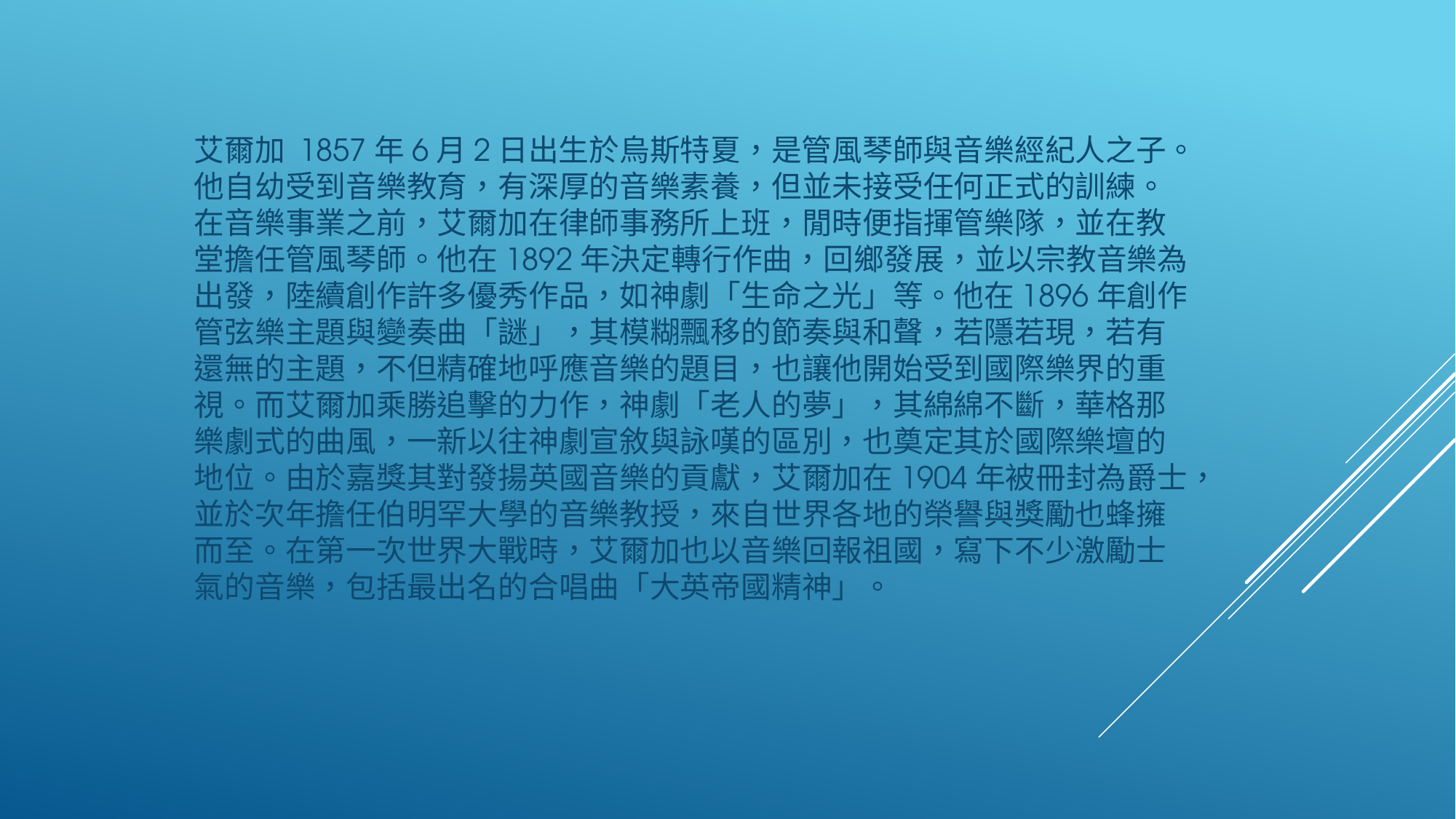

艾爾加 1857年6月2日出生於烏斯特夏，是管風琴師與音樂經紀人之子。他自幼受到音樂教育，有深厚的音樂素養，但並未接受任何正式的訓練。在音樂事業之前，艾爾加在律師事務所上班，閒時便指揮管樂隊，並在教堂擔任管風琴師。他在1892年決定轉行作曲，回鄉發展，並以宗教音樂為出發，陸續創作許多優秀作品，如神劇「生命之光」等。他在1896年創作管弦樂主題與變奏曲「謎」，其模糊飄移的節奏與和聲，若隱若現，若有還無的主題，不但精確地呼應音樂的題目，也讓他開始受到國際樂界的重視。而艾爾加乘勝追擊的力作，神劇「老人的夢」，其綿綿不斷，華格那樂劇式的曲風，一新以往神劇宣敘與詠嘆的區別，也奠定其於國際樂壇的地位。由於嘉獎其對發揚英國音樂的貢獻，艾爾加在1904年被冊封為爵士，並於次年擔任伯明罕大學的音樂教授，來自世界各地的榮譽與獎勵也蜂擁而至。在第一次世界大戰時，艾爾加也以音樂回報祖國，寫下不少激勵士氣的音樂，包括最出名的合唱曲「大英帝國精神」。